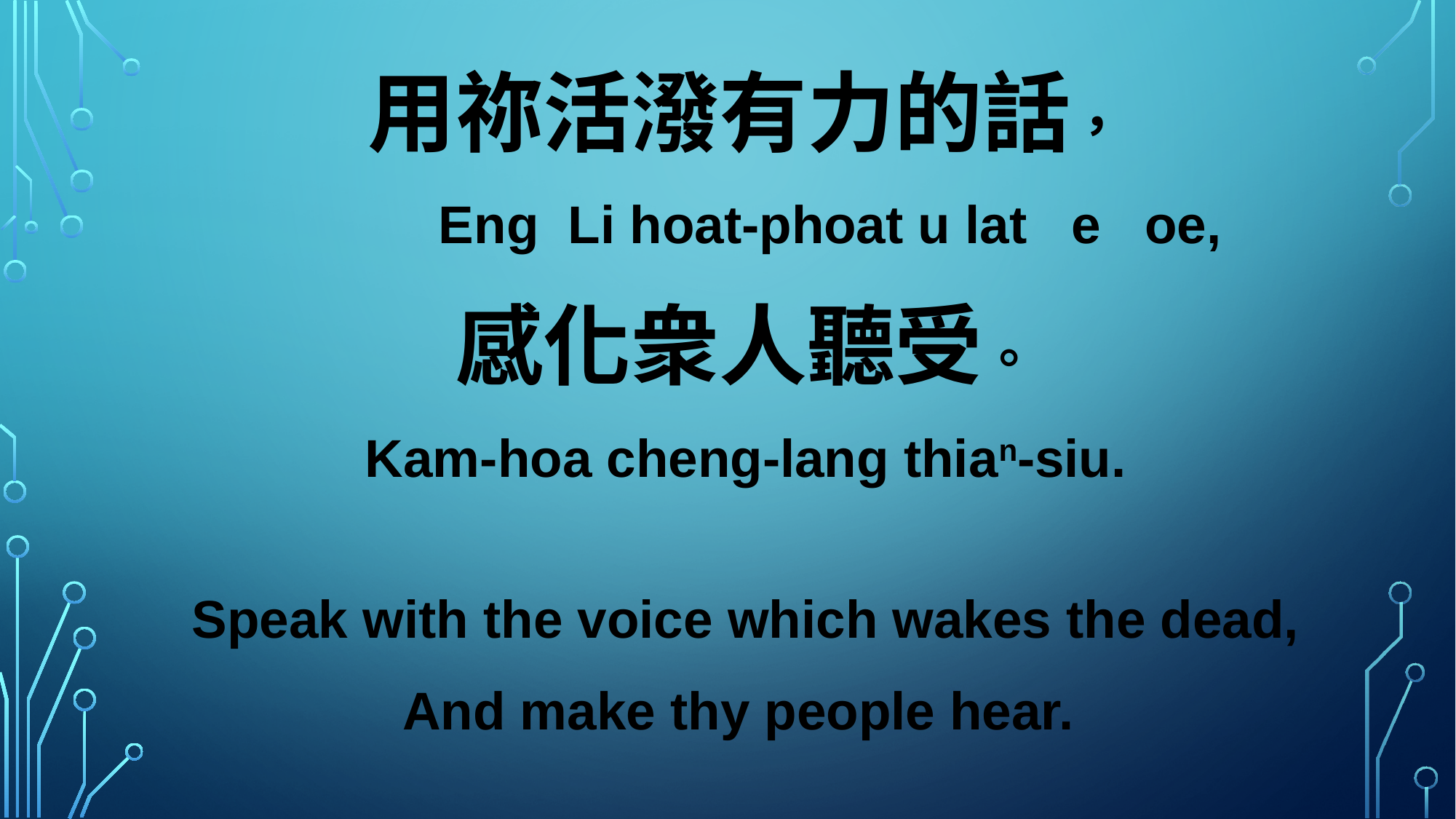

用祢活潑有力的話，
                     Eng  Li hoat-phoat u lat   e   oe,
感化衆人聽受。
Kam-hoa cheng-lang thian-siu.

Speak with the voice which wakes the dead,
And make thy people hear.